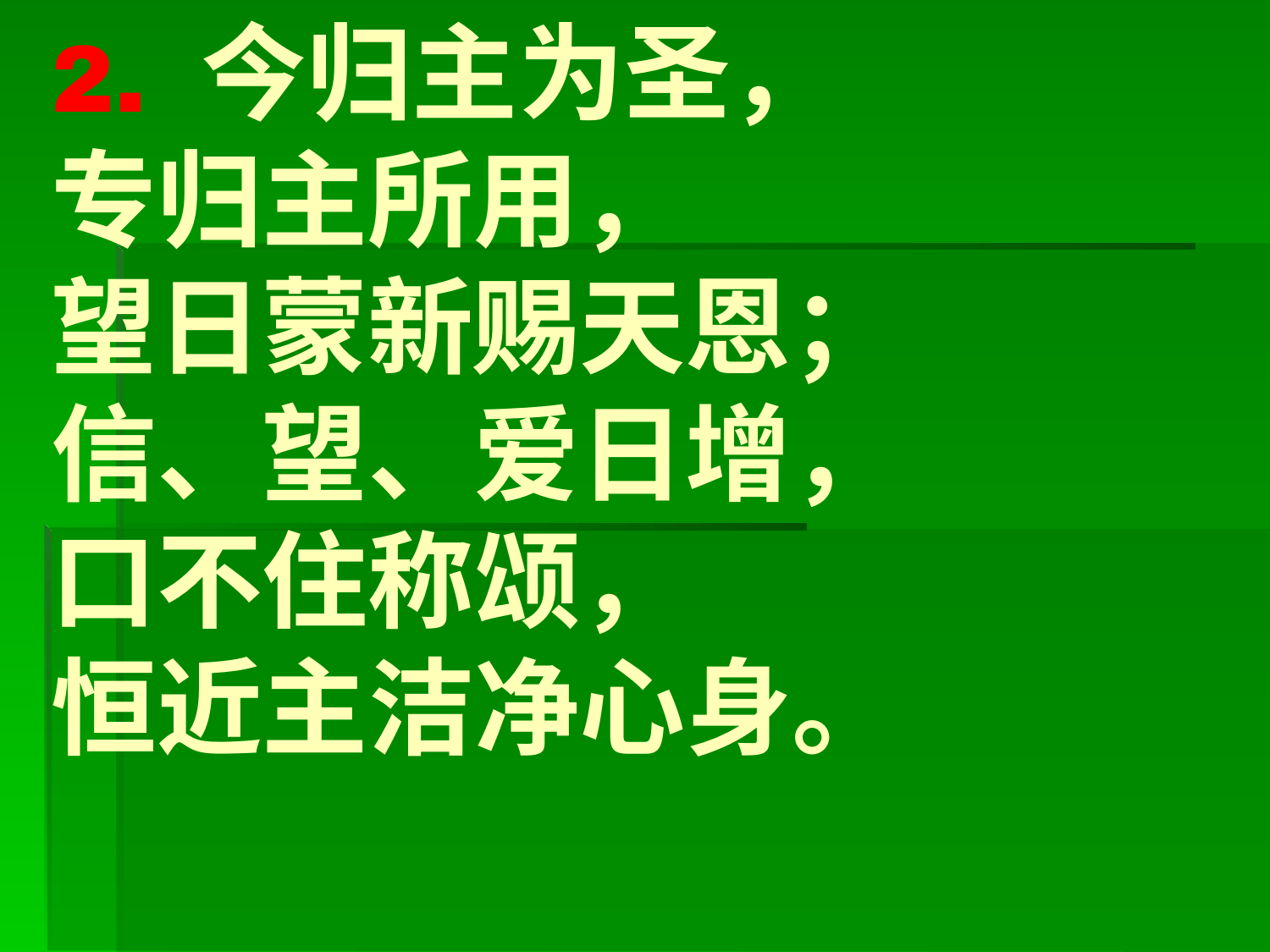

# 2. 今归主为圣， 专归主所用， 望日蒙新赐天恩； 信、望、爱日增， 口不住称颂， 恒近主洁净心身。